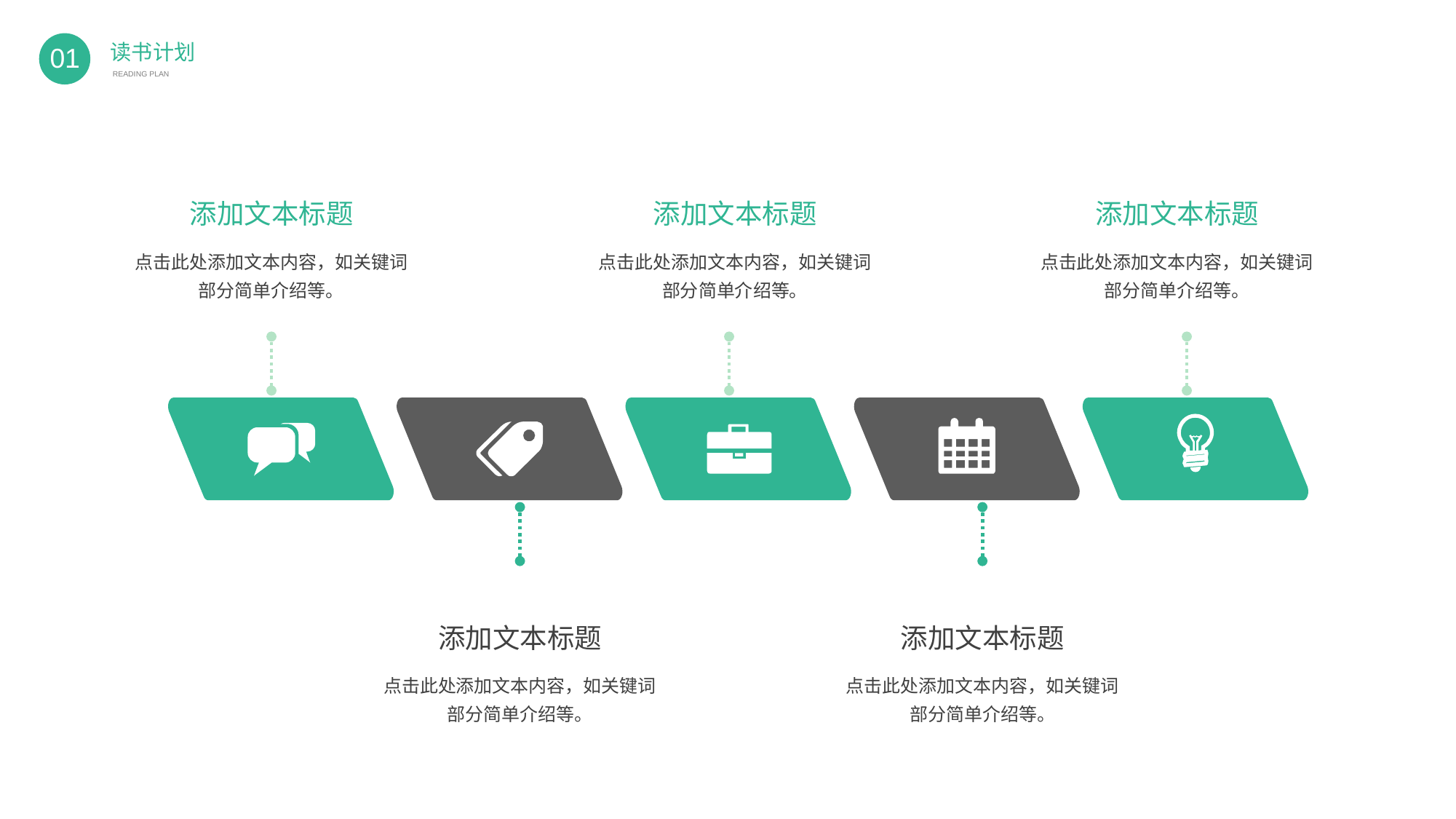

01
读书计划
READING PLAN
添加文本标题
点击此处添加文本内容，如关键词
部分简单介绍等。
添加文本标题
点击此处添加文本内容，如关键词
部分简单介绍等。
添加文本标题
点击此处添加文本内容，如关键词
部分简单介绍等。

添加文本标题
点击此处添加文本内容，如关键词
部分简单介绍等。
添加文本标题
点击此处添加文本内容，如关键词
部分简单介绍等。